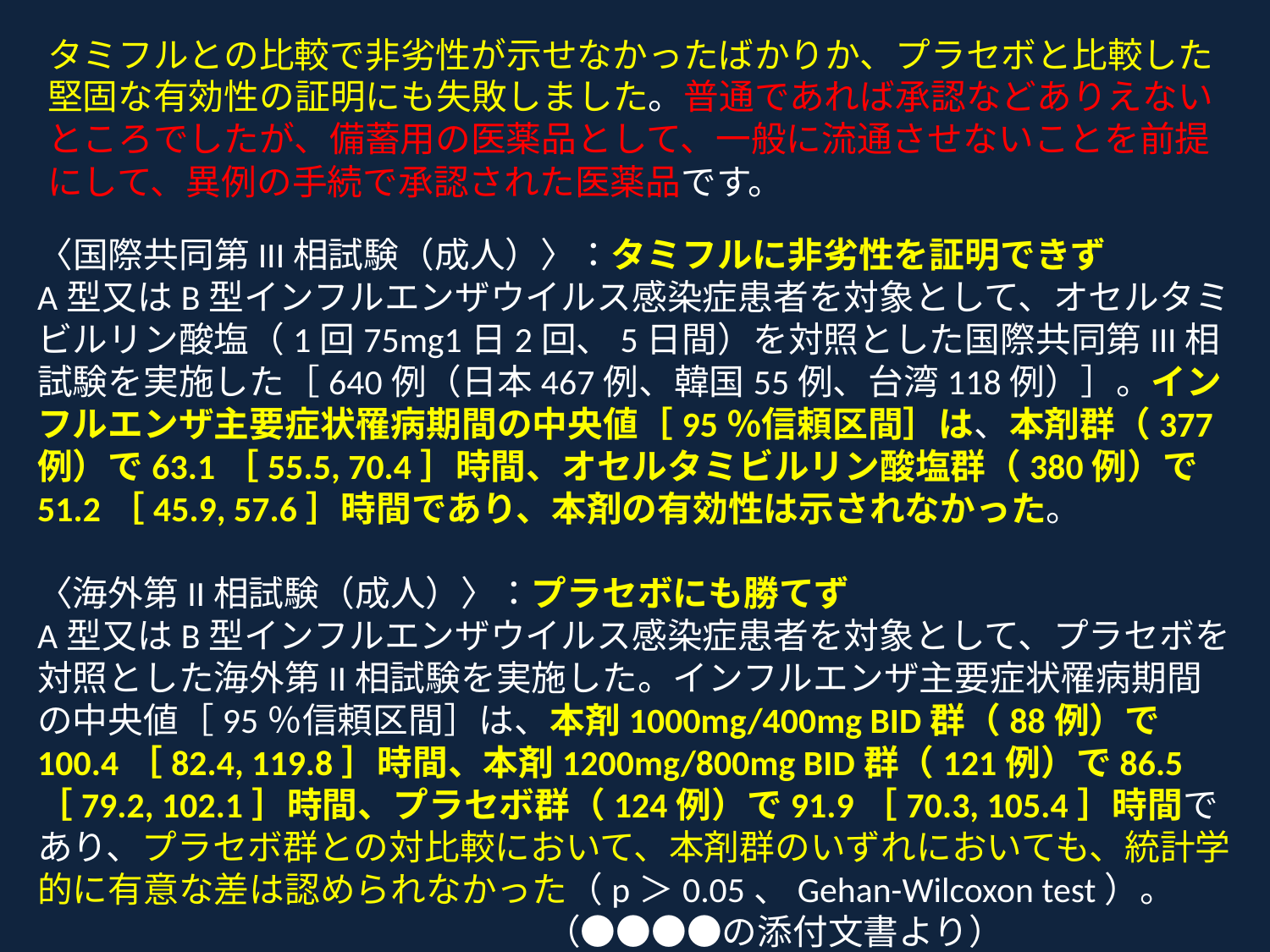

タミフルとの比較で非劣性が示せなかったばかりか、プラセボと比較した堅固な有効性の証明にも失敗しました。普通であれば承認などありえないところでしたが、備蓄用の医薬品として、一般に流通させないことを前提にして、異例の手続で承認された医薬品です。
〈国際共同第III相試験（成人）〉：タミフルに非劣性を証明できず
A型又はB型インフルエンザウイルス感染症患者を対象として、オセルタミビルリン酸塩（1回75mg1日2回、5日間）を対照とした国際共同第III相試験を実施した［640例（日本467例、韓国55例、台湾118例）］。インフルエンザ主要症状罹病期間の中央値［95％信頼区間］は、本剤群（377例）で63.1［55.5, 70.4］時間、オセルタミビルリン酸塩群（380例）で51.2［45.9, 57.6］時間であり、本剤の有効性は示されなかった。

〈海外第II相試験（成人）〉：プラセボにも勝てず
A型又はB型インフルエンザウイルス感染症患者を対象として、プラセボを対照とした海外第II相試験を実施した。インフルエンザ主要症状罹病期間の中央値［95％信頼区間］は、本剤1000mg/400mg BID群（88例）で100.4［82.4, 119.8］時間、本剤1200mg/800mg BID群（121例）で86.5［79.2, 102.1］時間、プラセボ群（124例）で91.9［70.3, 105.4］時間であり、プラセボ群との対比較において、本剤群のいずれにおいても、統計学的に有意な差は認められなかった（p＞0.05、Gehan-Wilcoxon test）。　				（●●●●の添付文書より）